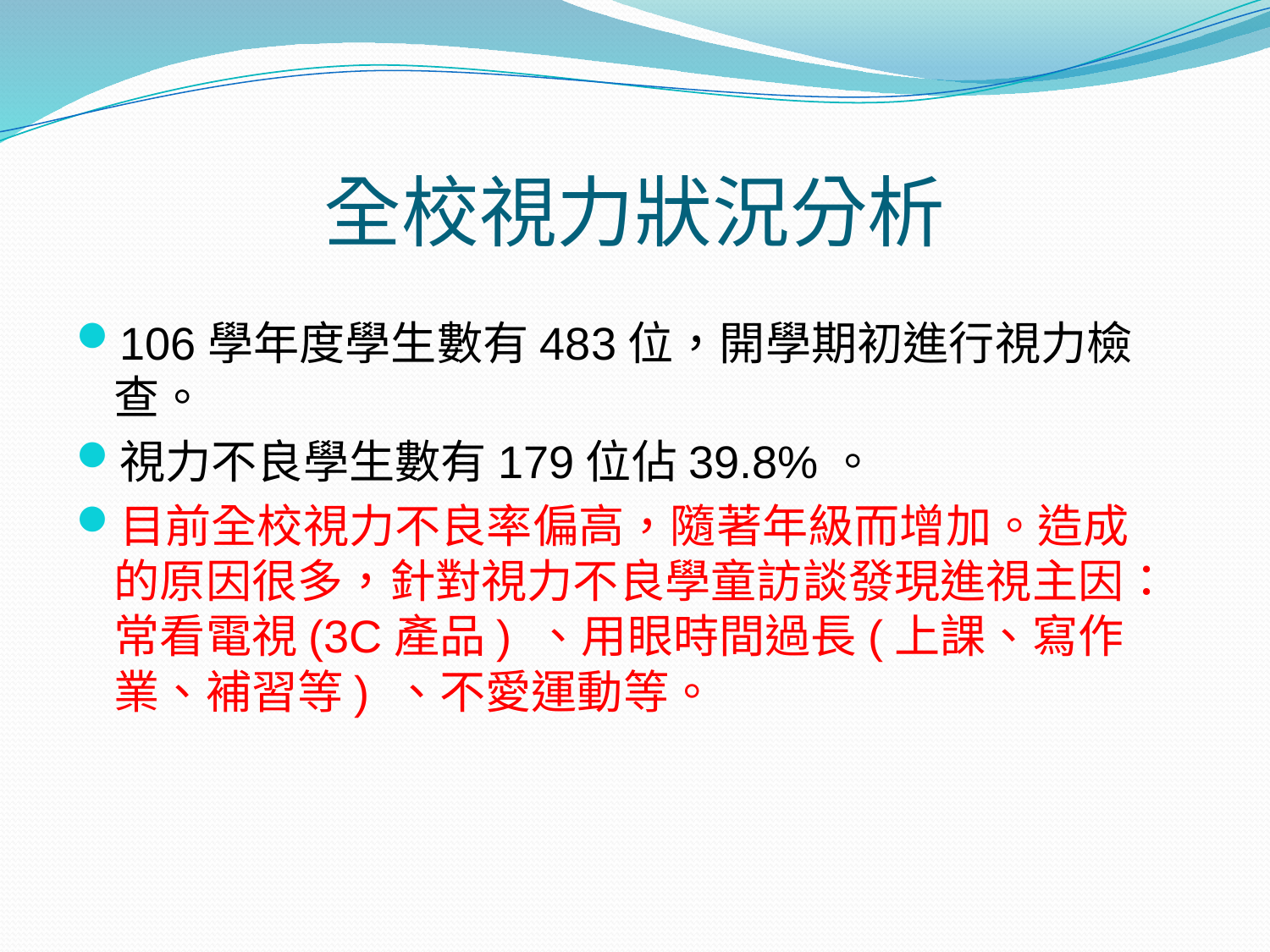

# 全校視力狀況分析
106學年度學生數有483位，開學期初進行視力檢查。
視力不良學生數有179位佔39.8%。
目前全校視力不良率偏高，隨著年級而增加。造成的原因很多，針對視力不良學童訪談發現進視主因：常看電視(3C產品) 、用眼時間過長(上課、寫作業、補習等) 、不愛運動等。